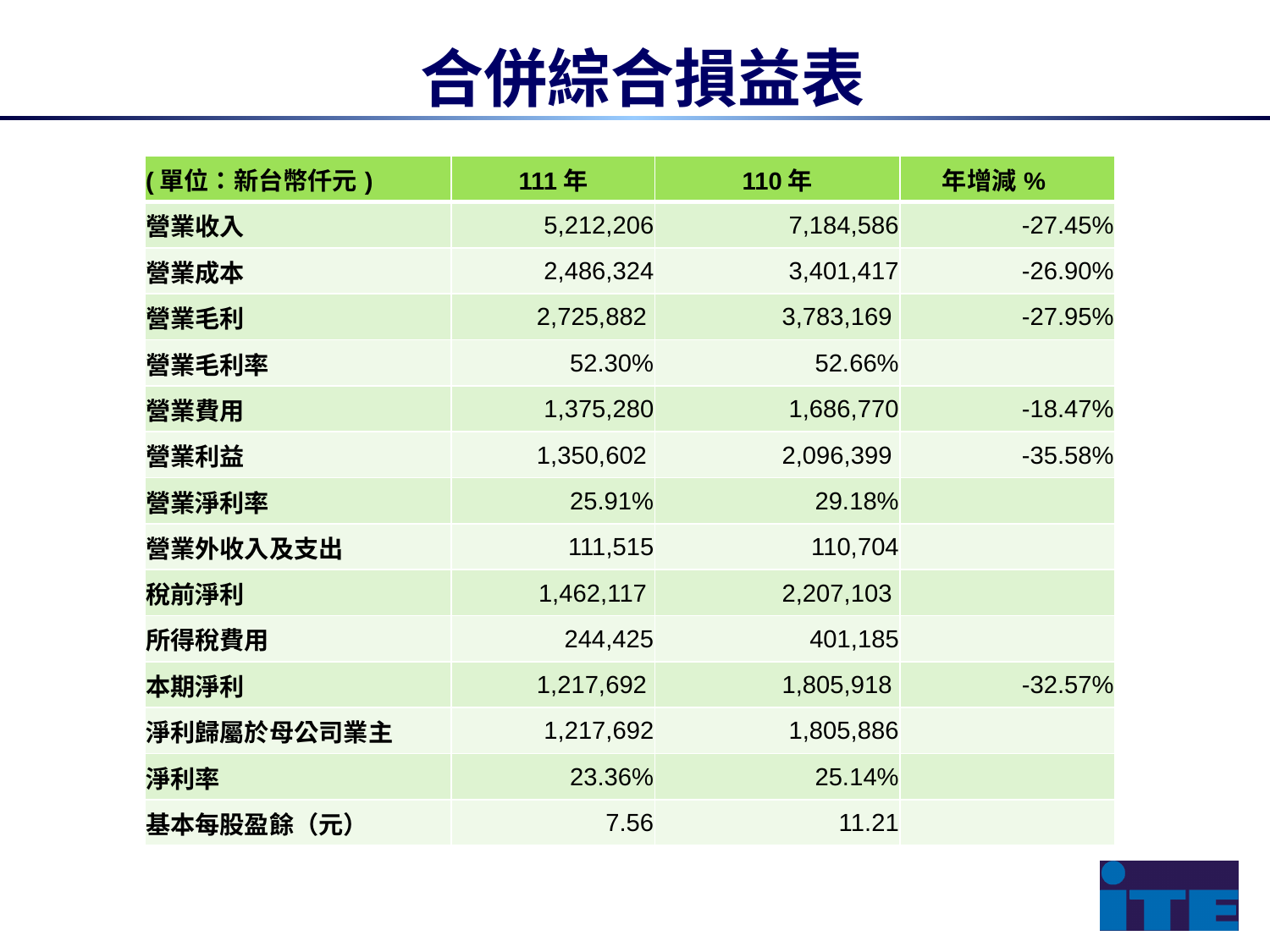

# 合併綜合損益表
| (單位：新台幣仟元) | 111年 | 110年 | 年增減% |
| --- | --- | --- | --- |
| 營業收入 | 5,212,206 | 7,184,586 | -27.45% |
| 營業成本 | 2,486,324 | 3,401,417 | -26.90% |
| 營業毛利 | 2,725,882 | 3,783,169 | -27.95% |
| 營業毛利率 | 52.30% | 52.66% |  |
| 營業費用 | 1,375,280 | 1,686,770 | -18.47% |
| 營業利益 | 1,350,602 | 2,096,399 | -35.58% |
| 營業淨利率 | 25.91% | 29.18% |  |
| 營業外收入及支出 | 111,515 | 110,704 |  |
| 稅前淨利 | 1,462,117 | 2,207,103 |  |
| 所得稅費用 | 244,425 | 401,185 |  |
| 本期淨利 | 1,217,692 | 1,805,918 | -32.57% |
| 淨利歸屬於母公司業主 | 1,217,692 | 1,805,886 |  |
| 淨利率 | 23.36% | 25.14% |  |
| 基本每股盈餘（元） | 7.56 | 11.21 |  |